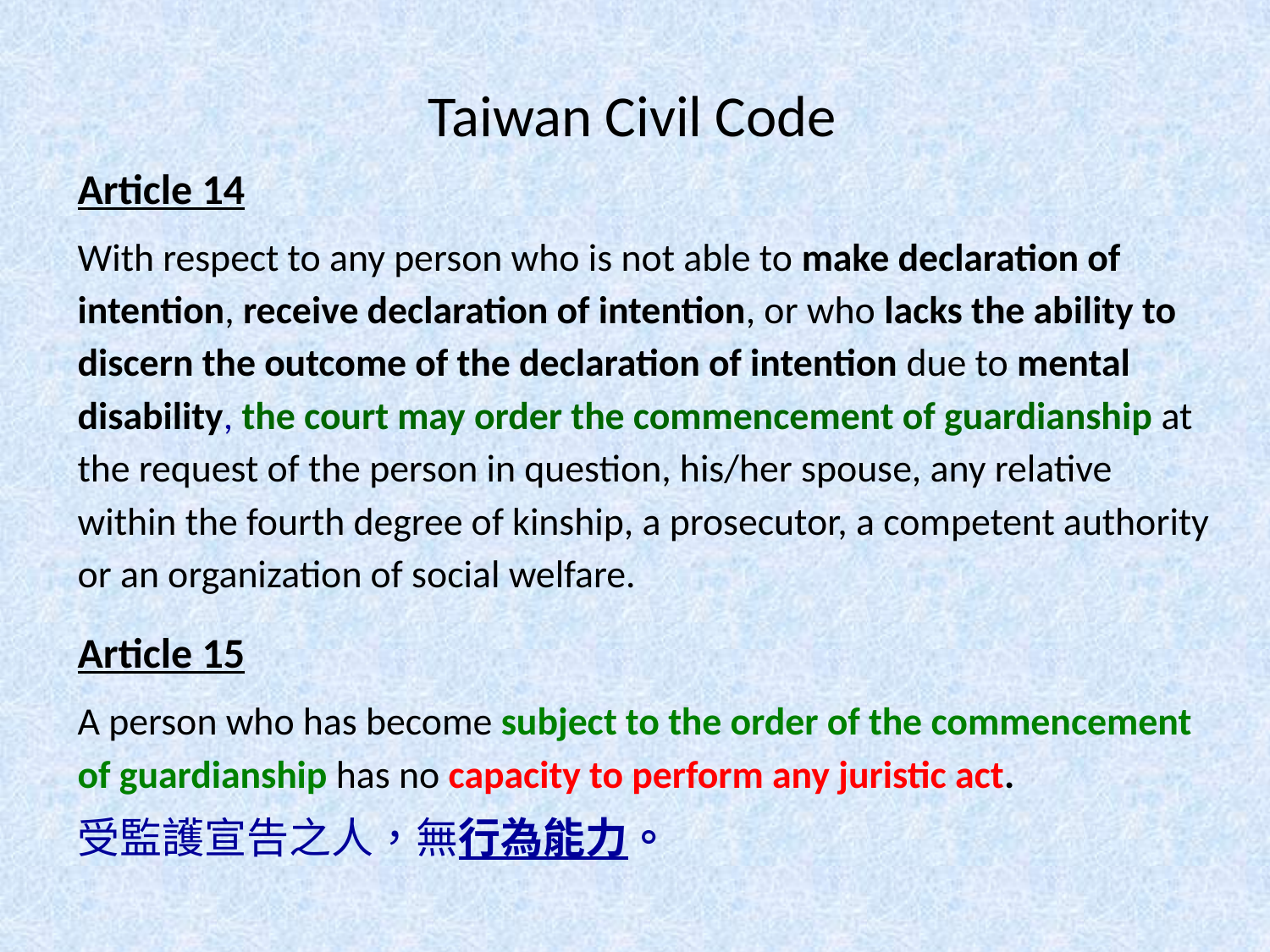

# Taiwan Civil Code
Article 14
With respect to any person who is not able to make declaration of intention, receive declaration of intention, or who lacks the ability to discern the outcome of the declaration of intention due to mental disability, the court may order the commencement of guardianship at the request of the person in question, his/her spouse, any relative within the fourth degree of kinship, a prosecutor, a competent authority or an organization of social welfare.
Article 15
A person who has become subject to the order of the commencement of guardianship has no capacity to perform any juristic act.
受監護宣告之人，無行為能力。